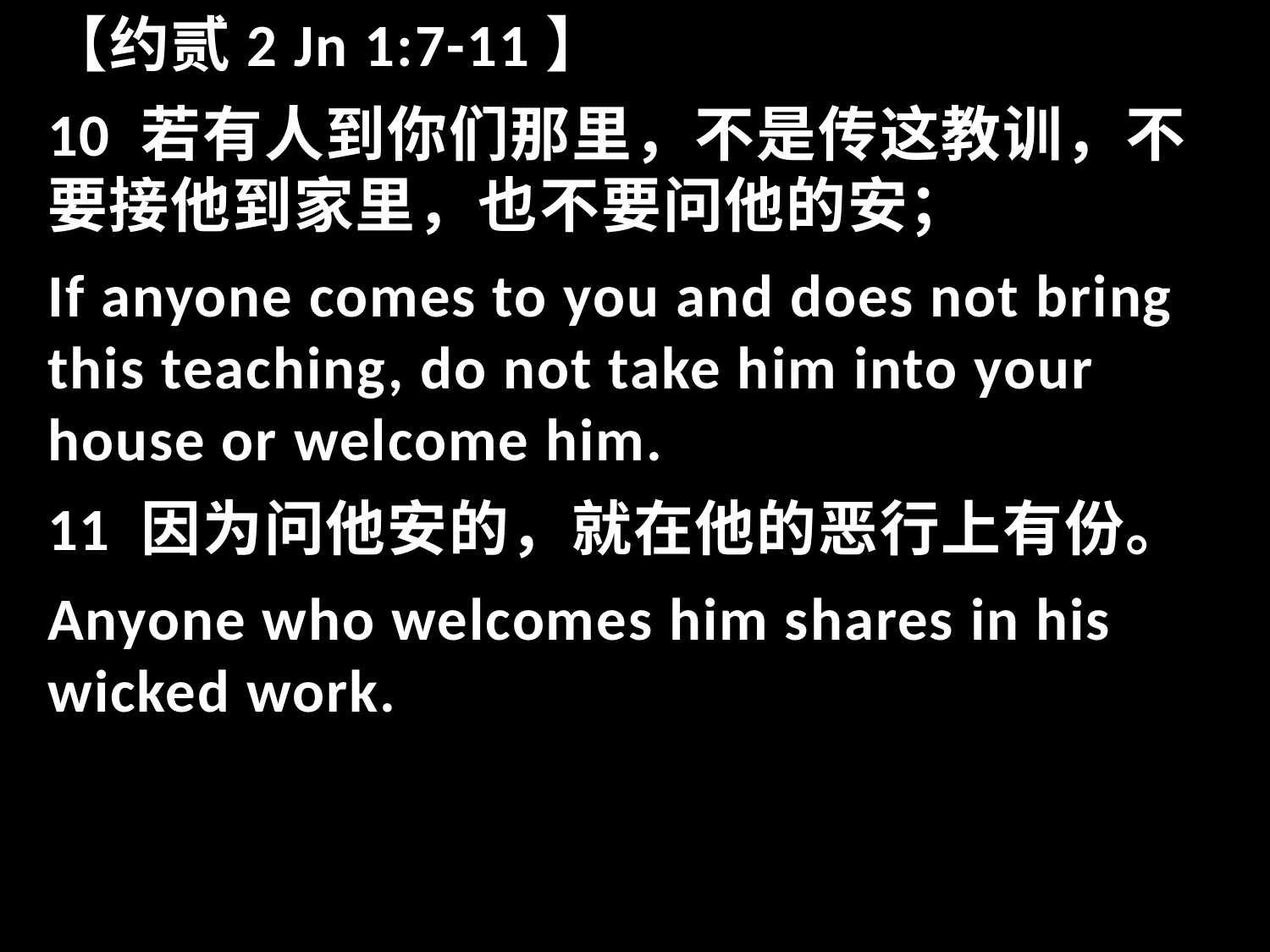

【约贰2 Jn 1:7-11】
10 若有人到你们那里，不是传这教训，不要接他到家里，也不要问他的安；
If anyone comes to you and does not bring this teaching, do not take him into your house or welcome him.
11 因为问他安的，就在他的恶行上有份。
Anyone who welcomes him shares in his wicked work.